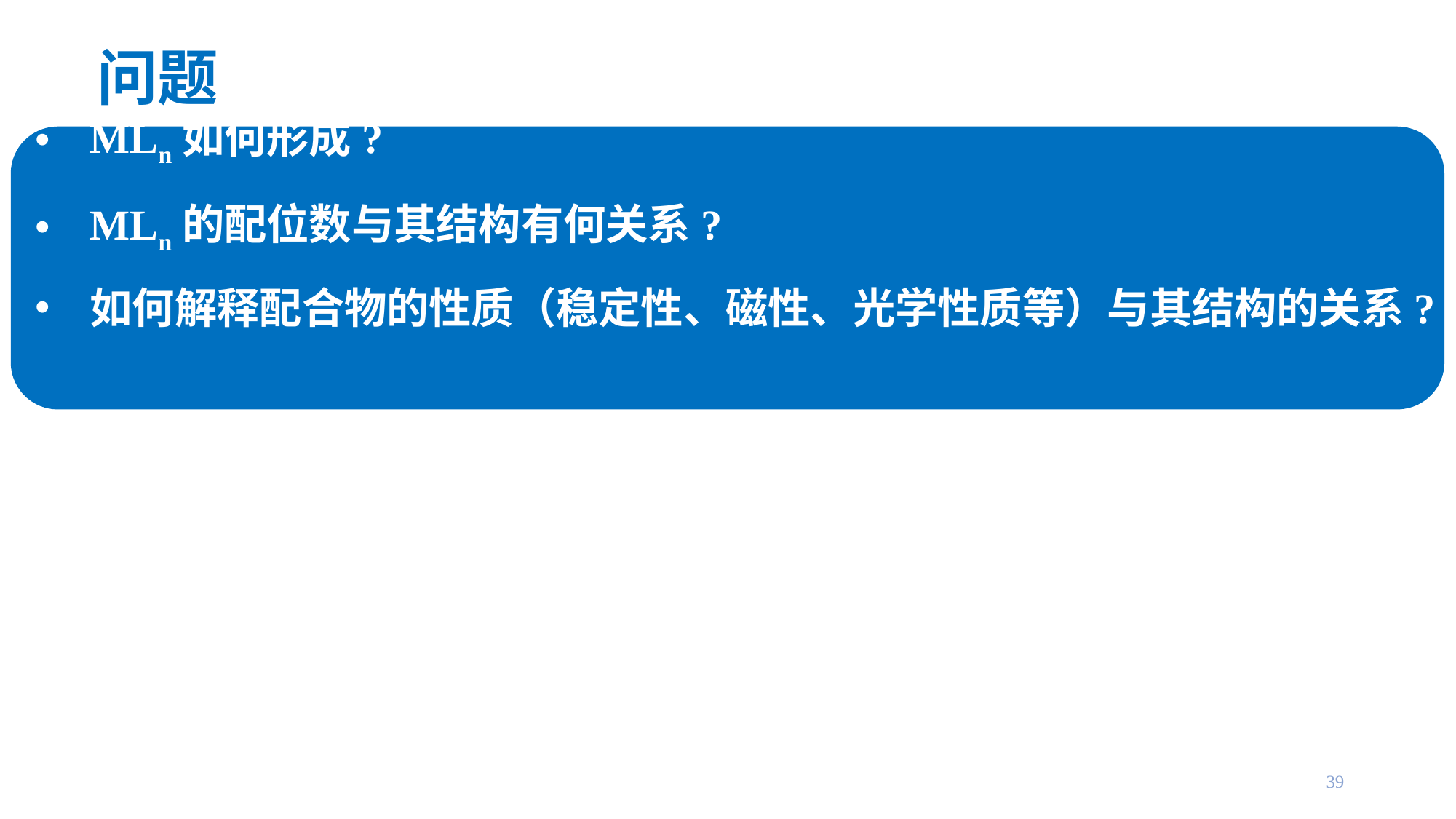

# 问题

MLn如何形成?
MLn的配位数与其结构有何关系?
如何解释配合物的性质（稳定性、磁性、光学性质等）与其结构的关系?

39